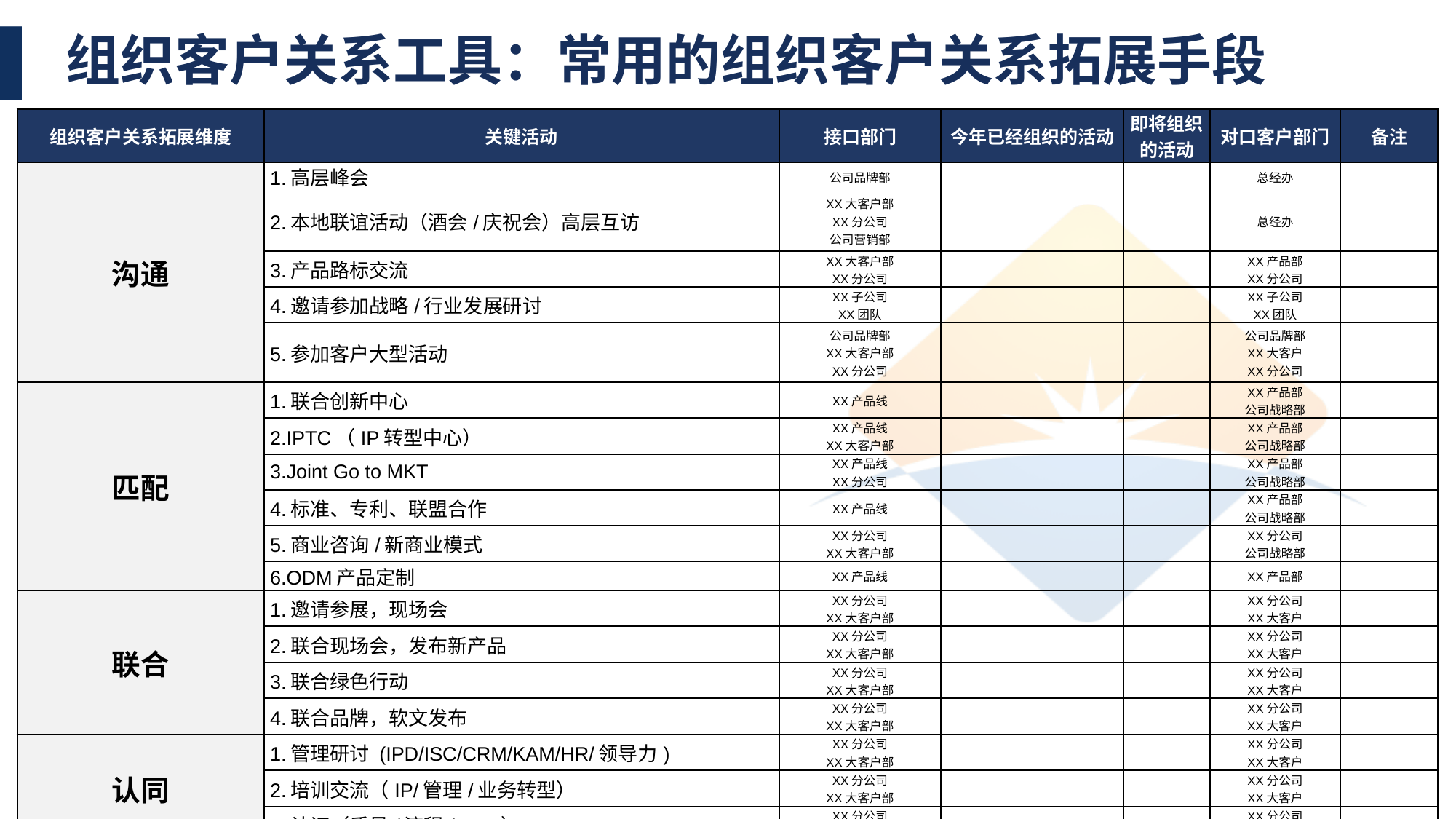

组织客户关系工具：常用的组织客户关系拓展手段
| 组织客户关系拓展维度 | 关键活动 | 接口部门 | 今年已经组织的活动 | 即将组织的活动 | 对口客户部门 | 备注 |
| --- | --- | --- | --- | --- | --- | --- |
| 沟通 | 1.高层峰会 | 公司品牌部 |  |  | 总经办 |  |
|  | 2.本地联谊活动（酒会/庆祝会）高层互访 | XX大客户部 XX分公司 公司营销部 |  |  | 总经办 |  |
|  | 3.产品路标交流 | XX大客户部 XX分公司 |  |  | XX产品部 XX分公司 |  |
|  | 4.邀请参加战略/行业发展研讨 | XX子公司 XX团队 |  |  | XX子公司 XX团队 |  |
|  | 5.参加客户大型活动 | 公司品牌部 XX大客户部 XX分公司 |  |  | 公司品牌部 XX大客户 XX分公司 |  |
| 匹配 | 1.联合创新中心 | XX产品线 |  |  | XX产品部 公司战略部 |  |
|  | 2.IPTC（IP转型中心） | XX产品线 XX大客户部 |  |  | XX产品部 公司战略部 |  |
|  | 3.Joint Go to MKT | XX产品线 XX分公司 |  |  | XX产品部 公司战略部 |  |
|  | 4.标准、专利、联盟合作 | XX产品线 |  |  | XX产品部 公司战略部 |  |
|  | 5.商业咨询/新商业模式 | XX分公司 XX大客户部 |  |  | XX分公司 公司战略部 |  |
|  | 6.ODM产品定制 | XX产品线 |  |  | XX产品部 |  |
| 联合 | 1.邀请参展，现场会 | XX分公司 XX大客户部 |  |  | XX分公司 XX大客户 |  |
|  | 2.联合现场会，发布新产品 | XX分公司 XX大客户部 |  |  | XX分公司 XX大客户 |  |
|  | 3.联合绿色行动 | XX分公司 XX大客户部 |  |  | XX分公司 XX大客户 |  |
|  | 4.联合品牌，软文发布 | XX分公司 XX大客户部 |  |  | XX分公司 XX大客户 |  |
| 认同 | 1.管理研讨 (IPD/ISC/CRM/KAM/HR/领导力) | XX分公司 XX大客户部 |  |  | XX分公司 XX大客户 |  |
|  | 2.培训交流（IP/管理/业务转型） | XX分公司 XX大客户部 |  |  | XX分公司 XX大客户 |  |
|  | 3.认证（质量/流程/CSR） | XX分公司 XX大客户部 |  |  | XX分公司 XX大客户 |  |